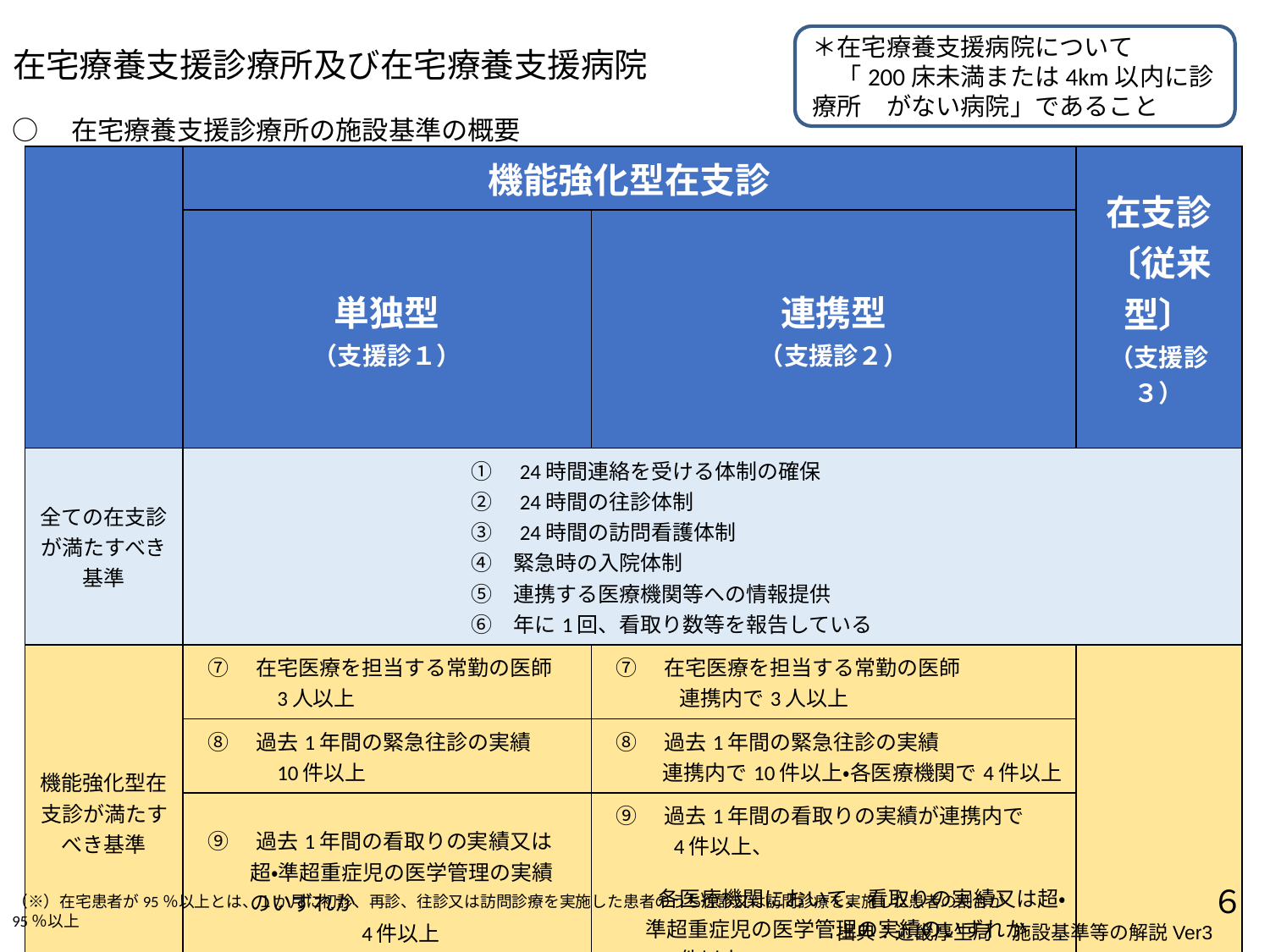

# 在宅療養支援診療所及び在宅療養支援病院
＊在宅療養支援病院について
　「200床未満または4km以内に診療所　がない病院」であること
○　在宅療養支援診療所の施設基準の概要
|  | 機能強化型在支診 |  | 在支診 〔従来型〕 （支援診３） |
| --- | --- | --- | --- |
|  | 単独型 （支援診１） | 連携型 （支援診２） |  |
| 全ての在支診が満たすべき基準 | ①　24時間連絡を受ける体制の確保 　②　24時間の往診体制 　③　24時間の訪問看護体制 　④　緊急時の入院体制 　⑤　連携する医療機関等への情報提供 　⑥　年に1回、看取り数等を報告している |  |  |
| 機能強化型在支診が満たすべき基準 | ⑦　在宅医療を担当する常勤の医師 　　　3人以上 | ⑦　在宅医療を担当する常勤の医師 　　　連携内で3人以上 |  |
|  | ⑧　過去1年間の緊急往診の実績 　　　10件以上 | ⑧　過去1年間の緊急往診の実績 　　 連携内で10件以上・各医療機関で4件以上 |  |
|  | ⑨　過去1年間の看取りの実績又は 　　超・準超重症児の医学管理の実績 　　のいずれか 　　　　　　　4件以上 | ⑨　過去1年間の看取りの実績が連携内で 　　 4件以上、 　　各医療機関において、看取りの実績又は超・準超重症児の医学管理の実績のいずれか 　　2件以上 |  |
| 在宅患者が95％以上（※）の在支診が満たすべき基準 | ⑩　5か所／年以上の医療機関からの新規患者紹介実績 　⑪　看取り実績が20件／年以上又は超・準超重症児の患者が10人／年以上 　⑫　（施設総管の件数）／（在医総管・施設総管の件数）　≤　0.7 　⑬　（要介護3以上の患者＋重症患者）／（在医総管・施設総管の件数）　≥　0.5 |  |  |
６
（※）在宅患者が95％以上とは、１か月に初診、再診、往診又は訪問診療を実施した患者のうち往診又は訪問診療を実施した患者の割合が95％以上
出典：近畿厚生局　施設基準等の解説Ver3